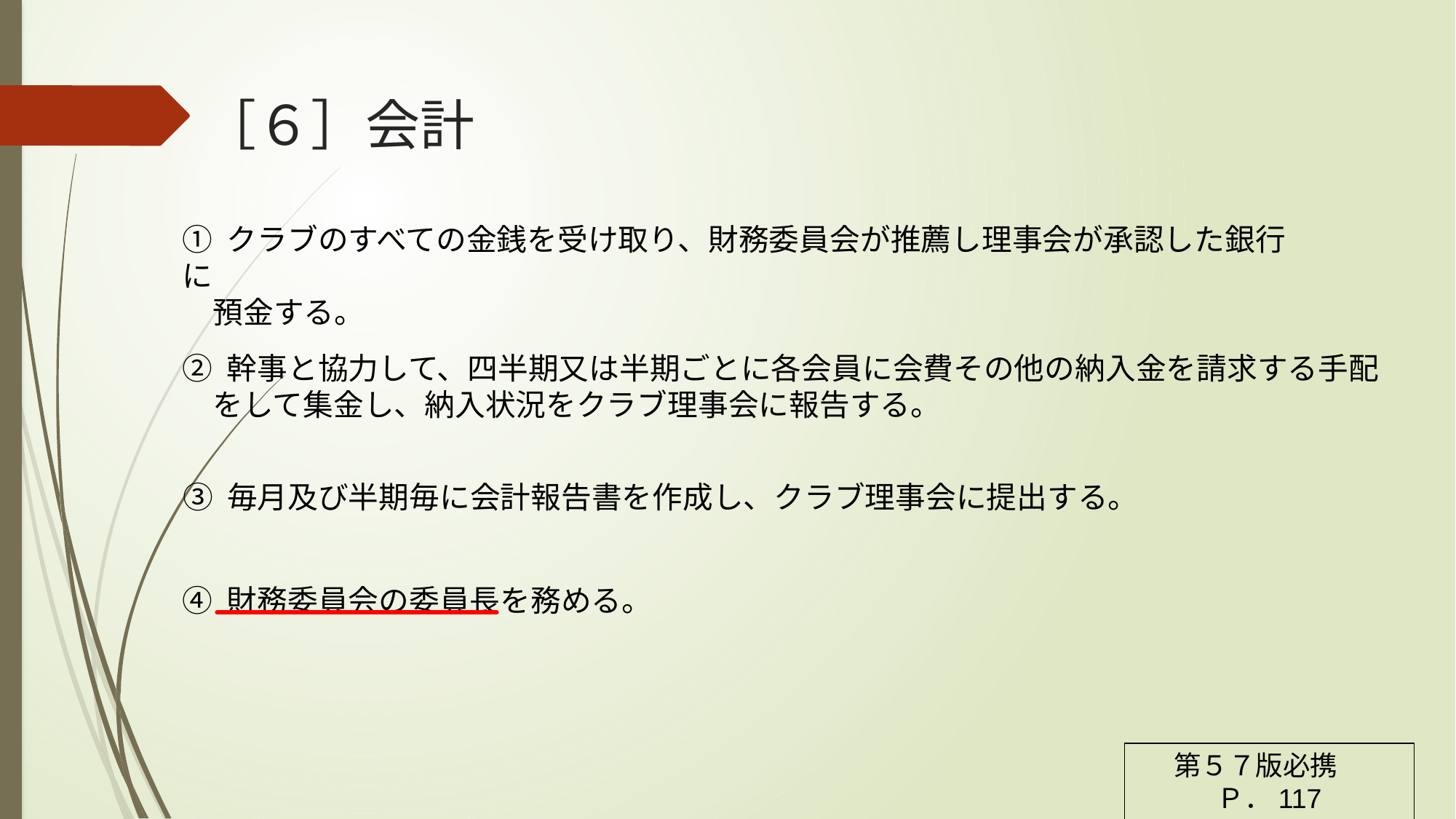

［６］会計
① クラブのすべての金銭を受け取り、財務委員会が推薦し理事会が承認した銀行に
　預金する。
② 幹事と協力して、四半期又は半期ごとに各会員に会費その他の納入金を請求する手配
　をして集金し、納入状況をクラブ理事会に報告する。
➂ 毎月及び半期毎に会計報告書を作成し、クラブ理事会に提出する。
➃ 財務委員会の委員長を務める。
第５７版必携　Ｐ．117